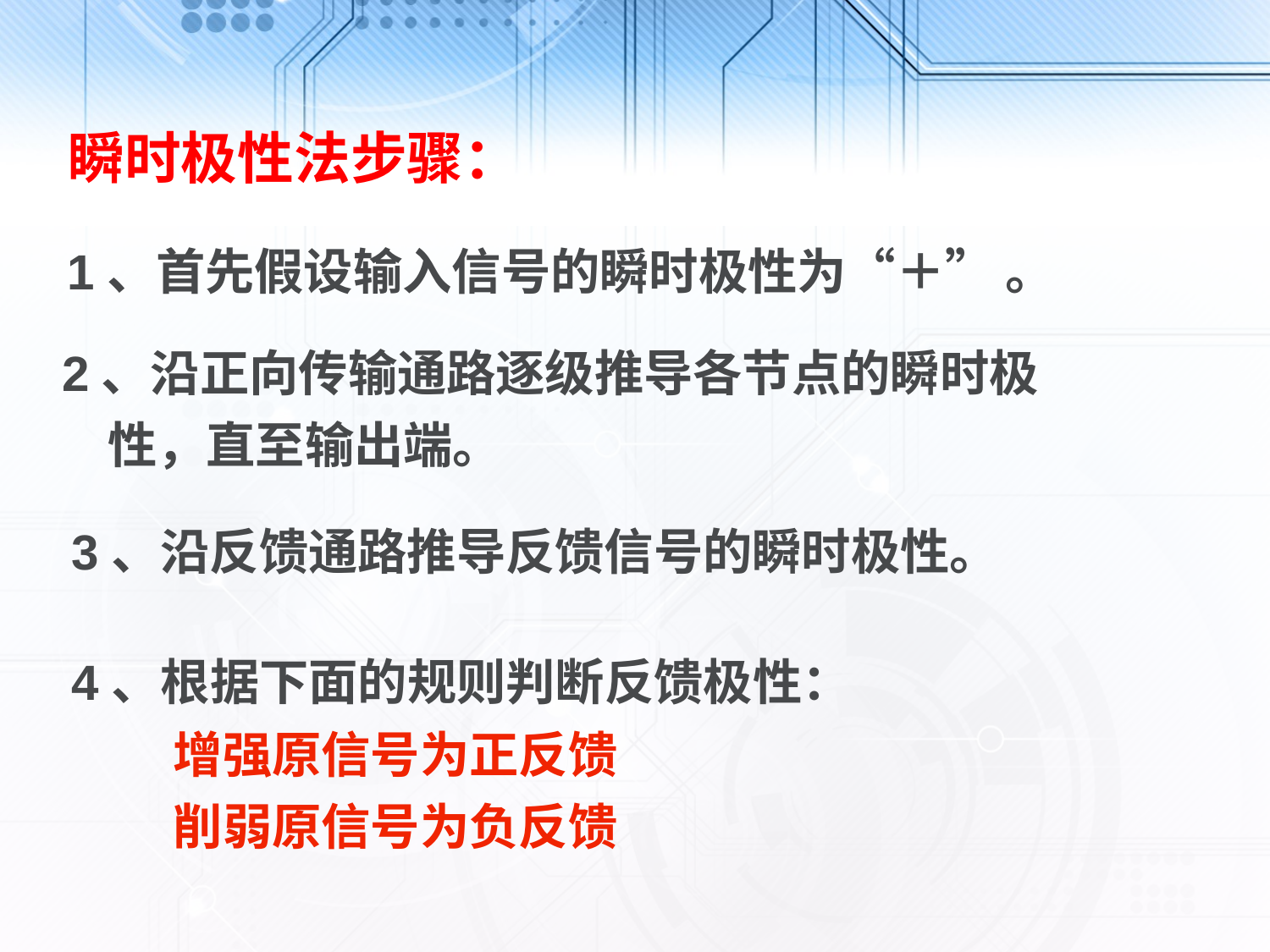

瞬时极性法步骤：
1、首先假设输入信号的瞬时极性为“＋” 。
2、沿正向传输通路逐级推导各节点的瞬时极
   性，直至输出端。
3、沿反馈通路推导反馈信号的瞬时极性。
4、根据下面的规则判断反馈极性：
        增强原信号为正反馈
        削弱原信号为负反馈